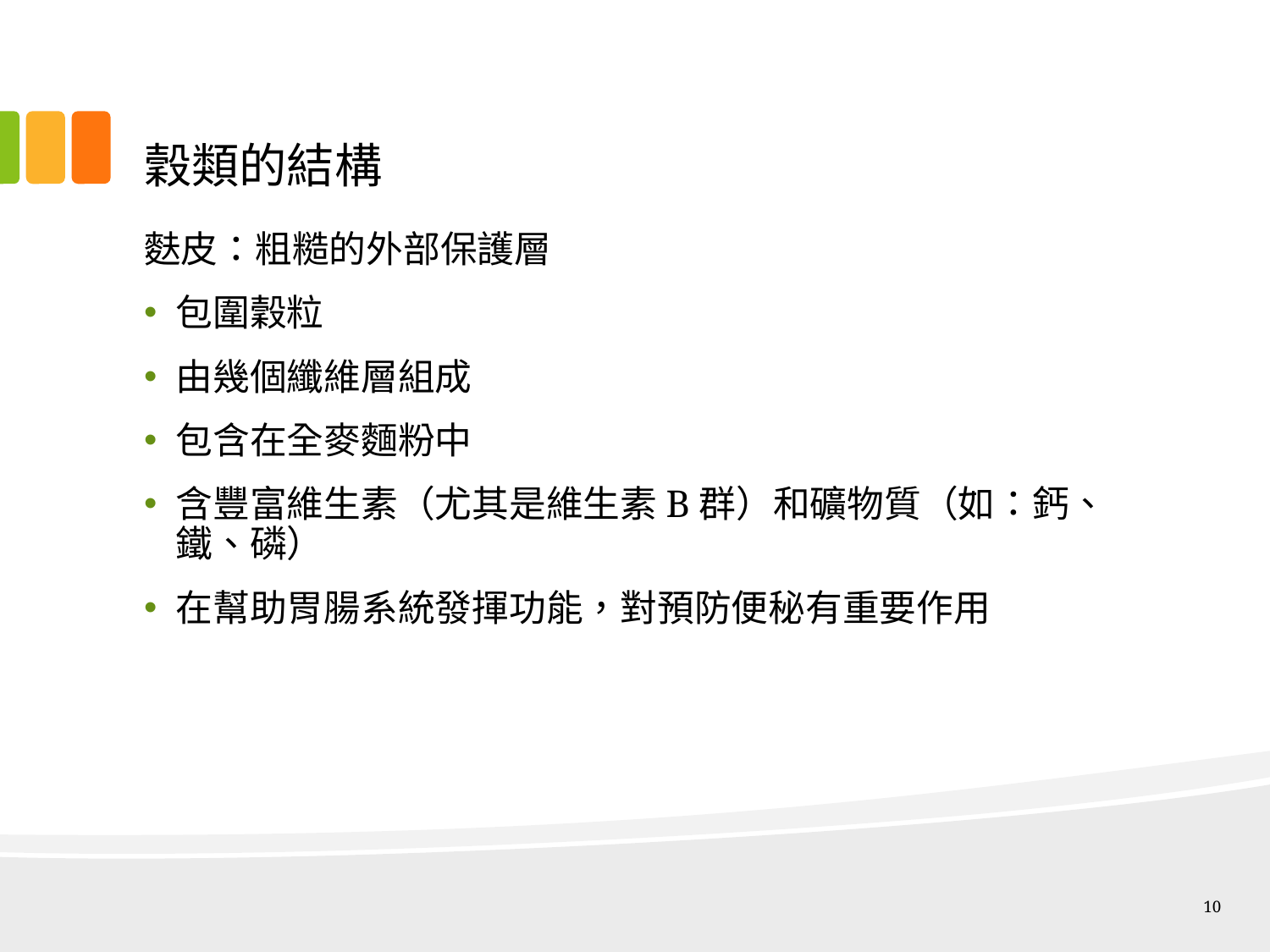

# 穀類的結構
麩皮：粗糙的外部保護層
包圍穀粒
由幾個纖維層組成
包含在全麥麵粉中
含豐富維生素（尤其是維生素B群）和礦物質（如：鈣、鐵、磷）
在幫助胃腸系統發揮功能，對預防便秘有重要作用
10